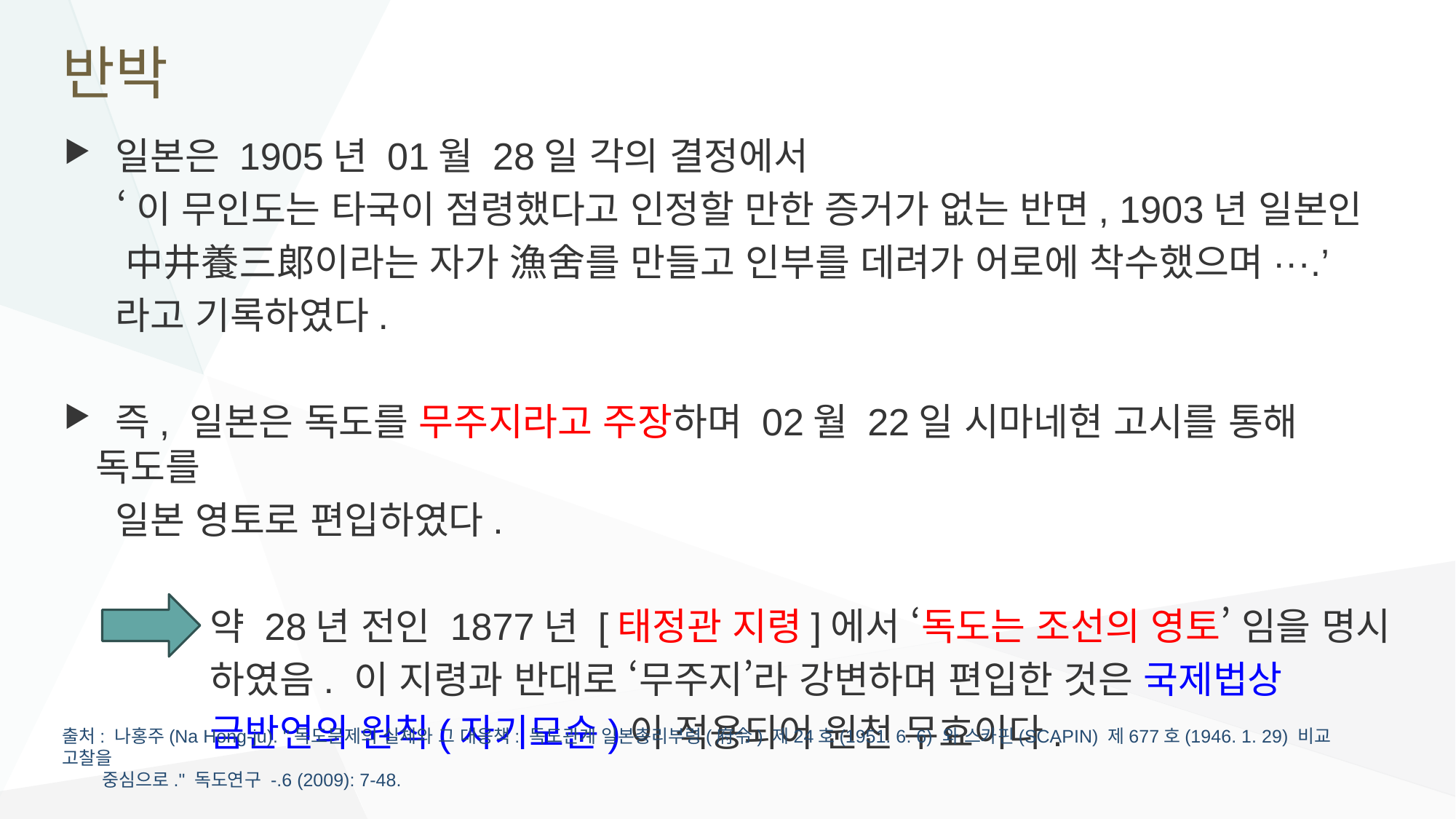

# 반박
 일본은 1905년 01월 28일 각의 결정에서
     ‘이 무인도는 타국이 점령했다고 인정할 만한 증거가 없는 반면, 1903년 일본인
     中井養三郞이라는 자가 漁舍를 만들고 인부를 데려가 어로에 착수했으며···.’
    라고 기록하였다.

 즉, 일본은 독도를 무주지라고 주장하며 02월 22일 시마네현 고시를 통해 독도를
    일본 영토로 편입하였다.

             약 28년 전인 1877년 [태정관 지령]에서 ‘독도는 조선의 영토’ 임을 명시
             하였음. 이 지령과 반대로 ‘무주지’라 강변하며 편입한 것은 국제법상
             금반언의 원칙(자기모순)이 적용되어 원천 무효이다.

출처: 나홍주(Na Hong-ju). "독도문제의 실체와 그 대응책: 독도관계 일본총리부령(府令) 제24호(1951. 6. 6) 와 스카핀(SCAPIN) 제677호(1946. 1. 29) 비교 고찰을
       중심으로." 독도연구 -.6 (2009): 7-48.